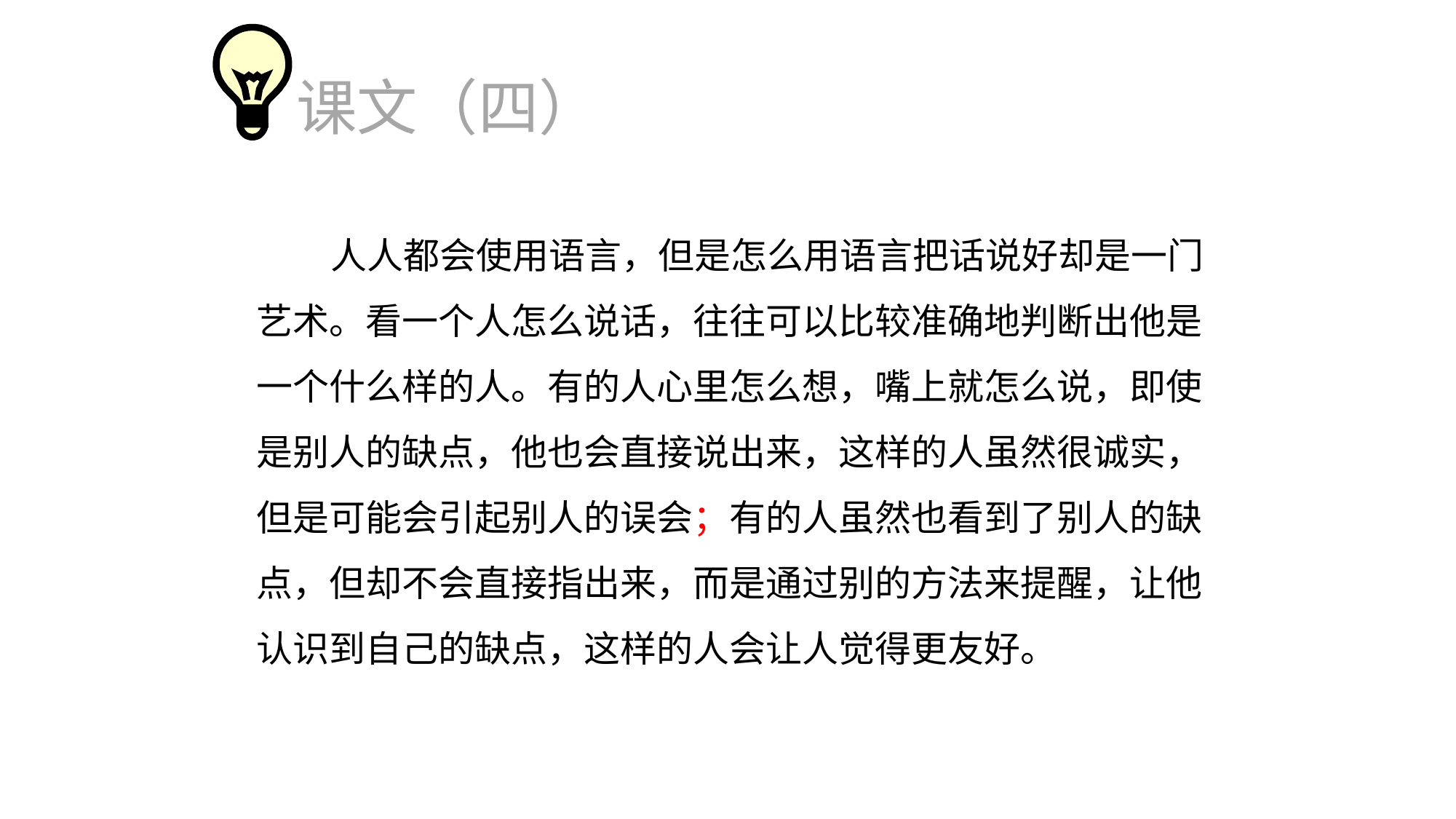

课文（四）
        人人都会使用语言，但是怎么用语言把话说好却是一门
艺术。看一个人怎么说话，往往可以比较准确地判断出他是
一个什么样的人。有的人心里怎么想，嘴上就怎么说，即使
是别人的缺点，他也会直接说出来，这样的人虽然很诚实，
但是可能会引起别人的误会；有的人虽然也看到了别人的缺
点，但却不会直接指出来，而是通过别的方法来提醒，让他
认识到自己的缺点，这样的人会让人觉得更友好。